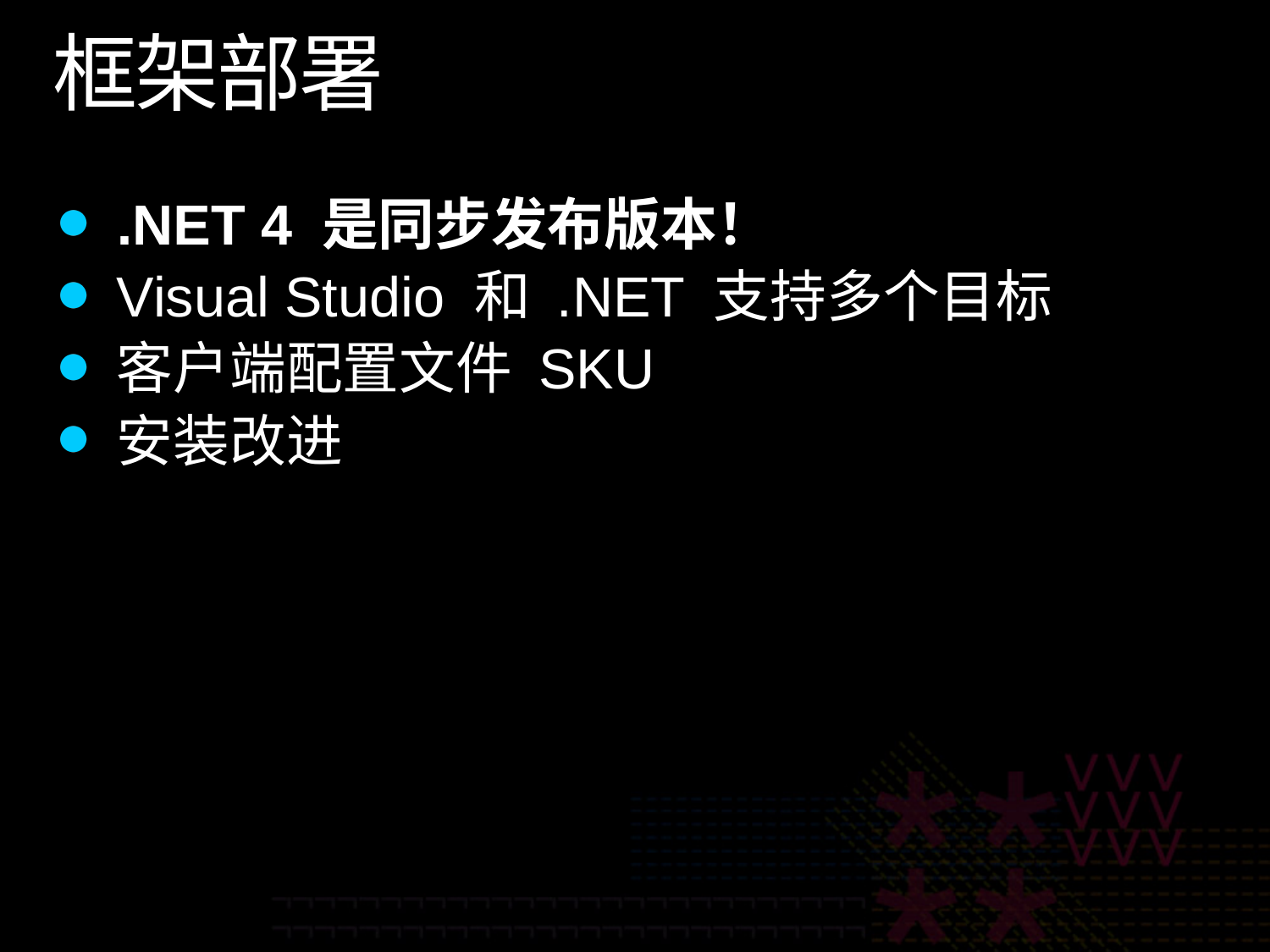

# 框架部署
.NET 4 是同步发布版本！
Visual Studio 和 .NET 支持多个目标
客户端配置文件 SKU
安装改进